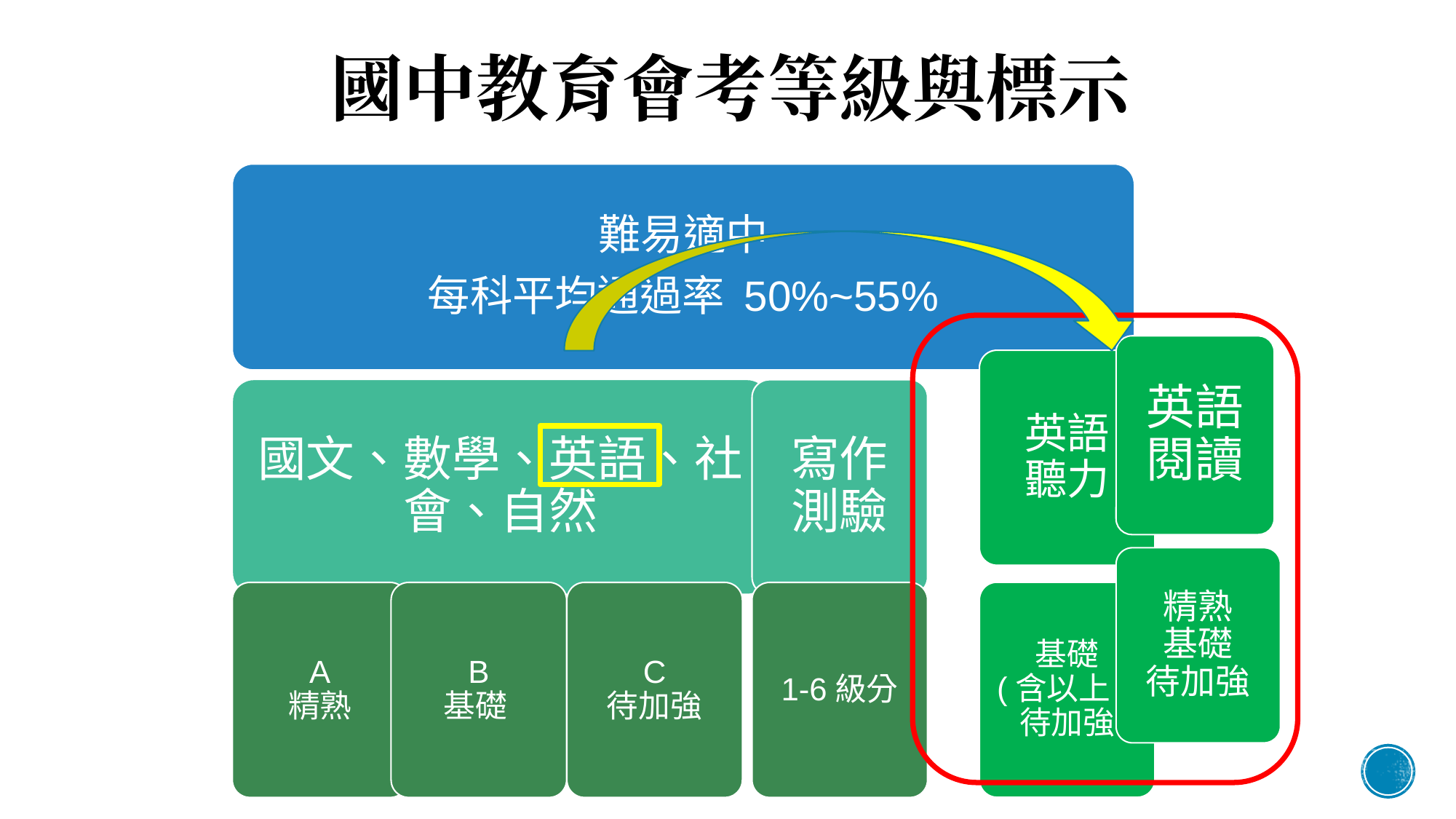

# 國中教育會考等級與標示

難易適中
每科平均通過率 50%~55%

英語
聽力

寫作
測驗
國文、數學、英語、社會、自然

基礎
(含以上)/
待加強
A
精熟
B
基礎
C
待加強
1-6級分

英語閱讀

精熟
基礎
待加強